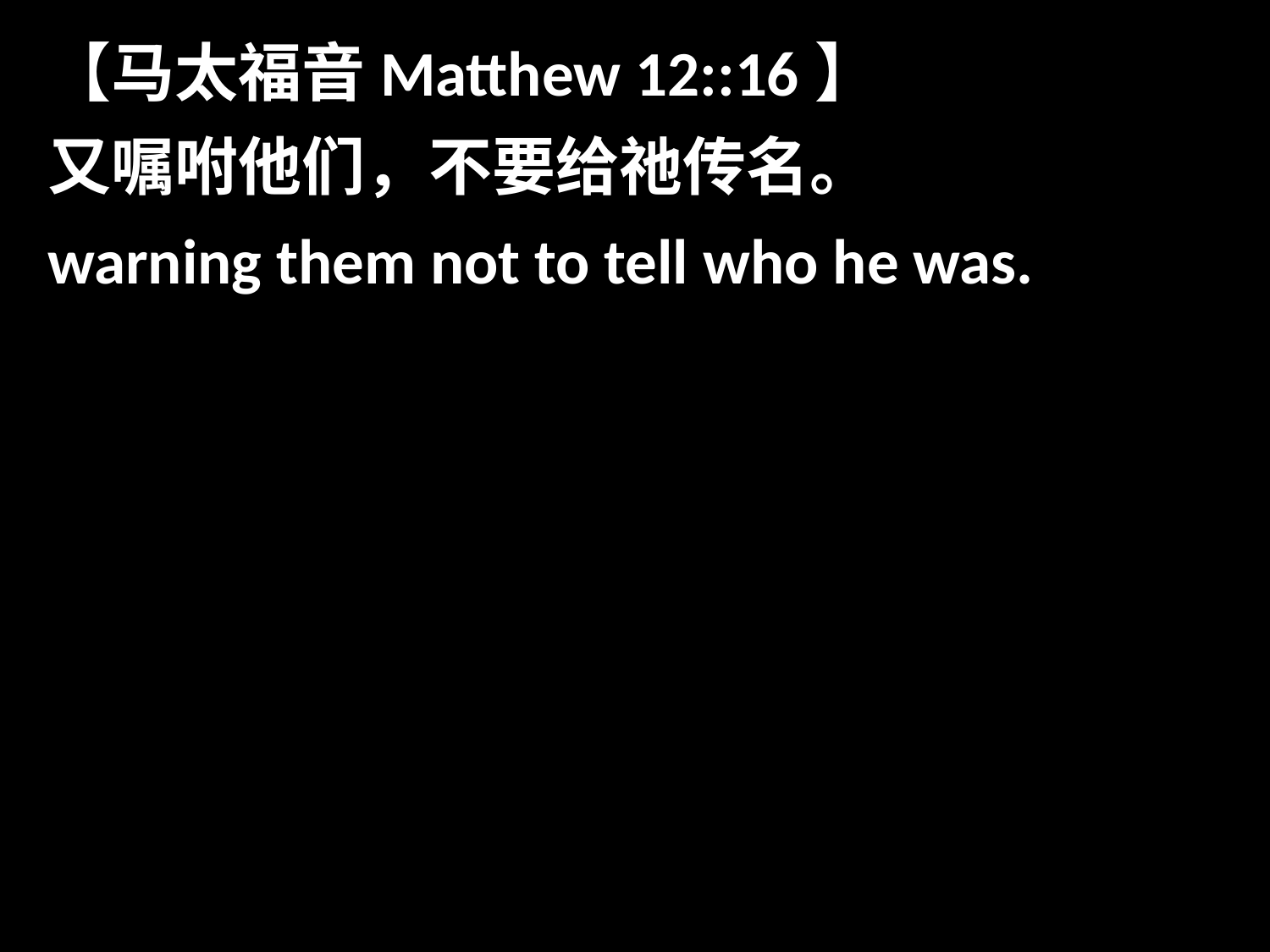

【马太福音Matthew 12::16】
又嘱咐他们，不要给祂传名。
warning them not to tell who he was.